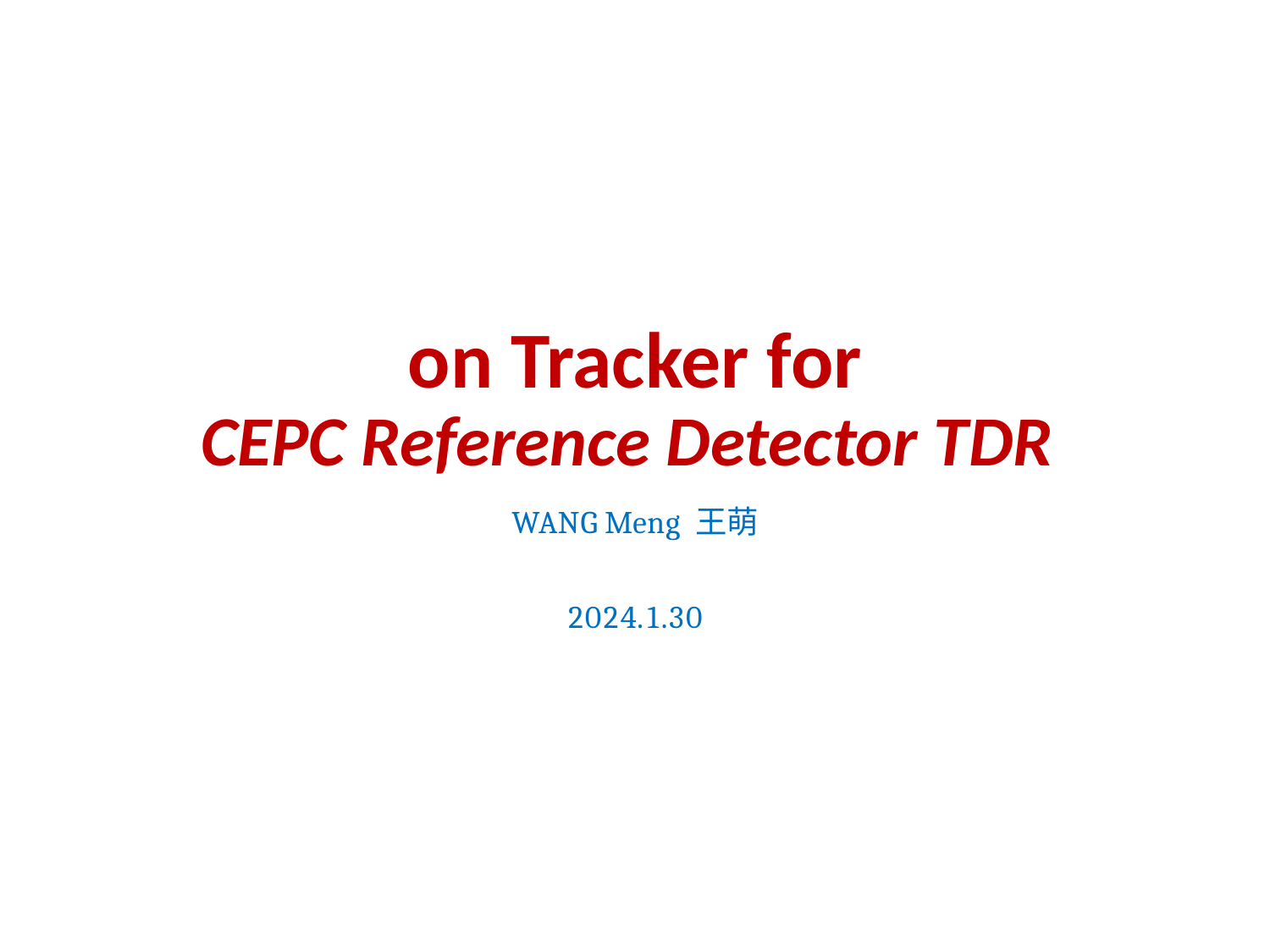

# on Tracker for CEPC Reference Detector TDR
WANG Meng 王萌

2024.1.30